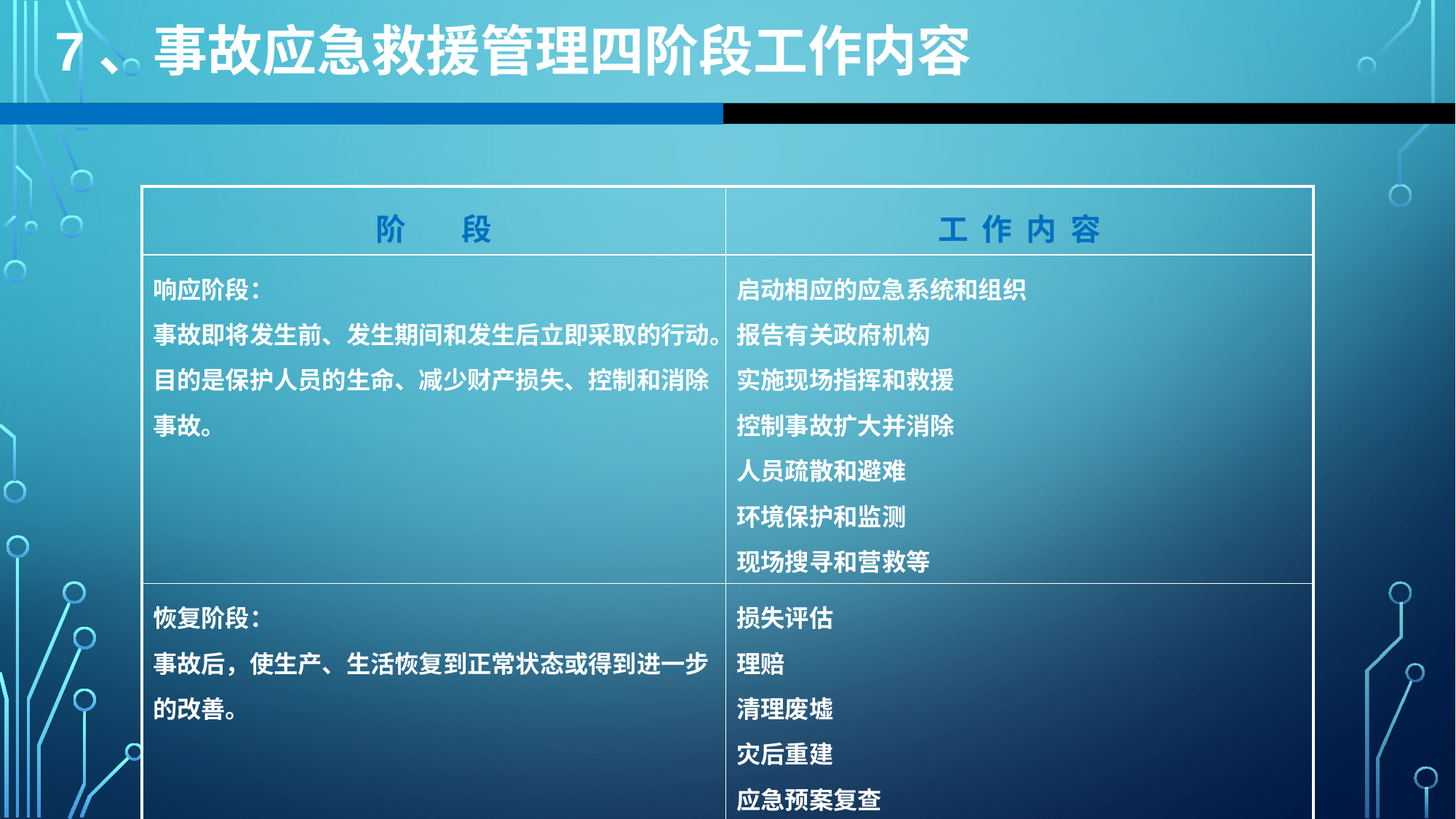

7、事故应急救援管理四阶段工作内容

| 阶 段 | 工 作 内 容 |
| --- | --- |
| 响应阶段： 事故即将发生前、发生期间和发生后立即采取的行动。目的是保护人员的生命、减少财产损失、控制和消除事故。 | 启动相应的应急系统和组织 报告有关政府机构 实施现场指挥和救援 控制事故扩大并消除 人员疏散和避难 环境保护和监测 现场搜寻和营救等 |
| 恢复阶段： 事故后，使生产、生活恢复到正常状态或得到进一步的改善。 | 损失评估 理赔 清理废墟 灾后重建 应急预案复查 事故调查 |